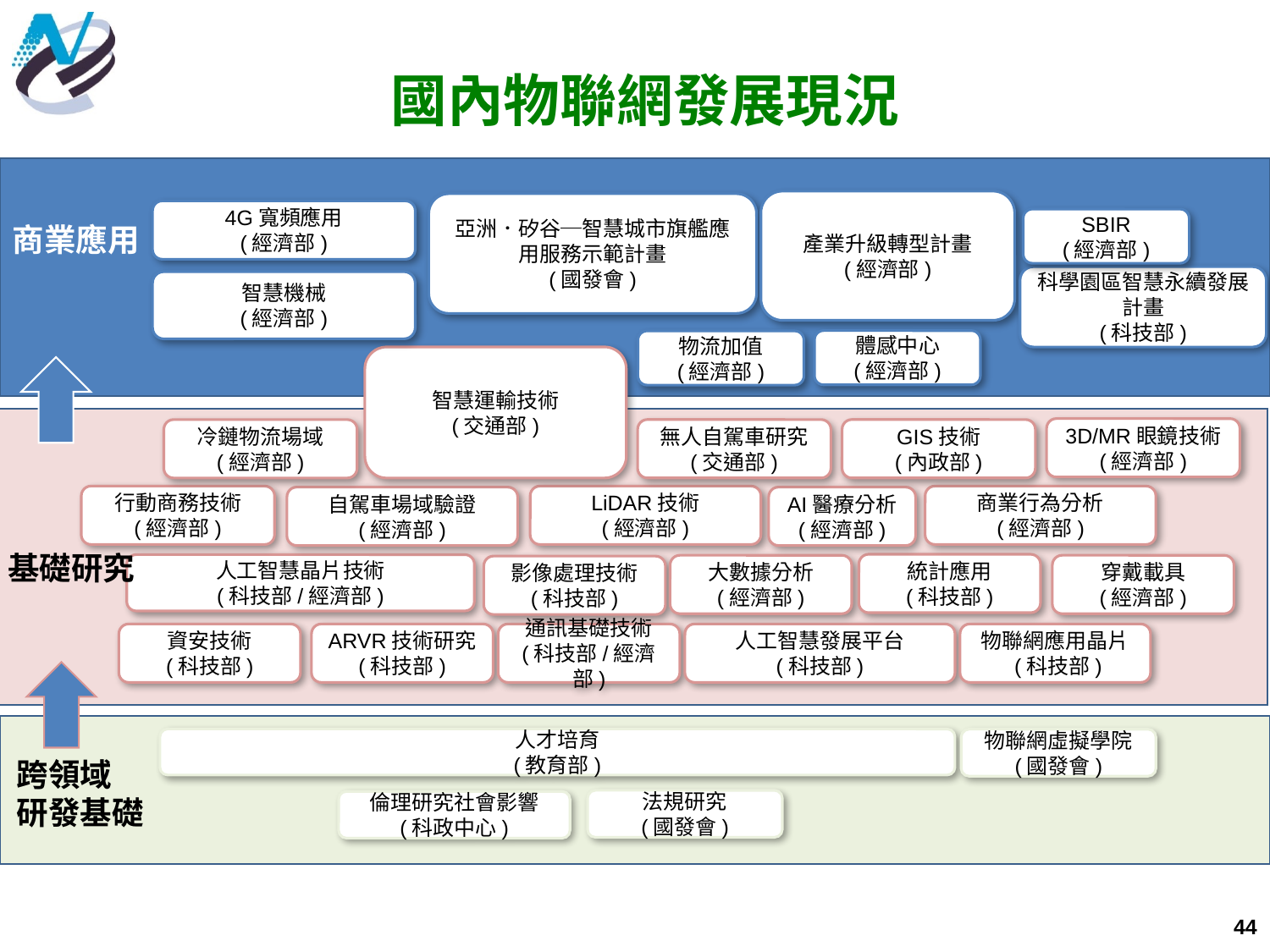

# 國內物聯網發展現況

產業升級轉型計畫
(經濟部)
亞洲．矽谷─智慧城市旗艦應用服務示範計畫
(國發會)
4G寬頻應用
(經濟部)
SBIR
(經濟部)
商業應用
科學園區智慧永續發展計畫
(科技部)
智慧機械
(經濟部)
體感中心
(經濟部)
物流加值
(經濟部)
智慧運輸技術
(交通部)

3D/MR眼鏡技術
(經濟部)
無人自駕車研究
(交通部)
GIS技術
(內政部)
冷鏈物流場域
(經濟部)
行動商務技術
(經濟部)
LiDAR技術
(經濟部)
商業行為分析
(經濟部)
自駕車場域驗證
(經濟部)
AI醫療分析
(經濟部)
基礎研究
統計應用
(科技部)
人工智慧晶片技術
(科技部/經濟部)
大數據分析
(經濟部)
穿戴載具
(經濟部)
影像處理技術
(科技部)
資安技術
(科技部)
ARVR技術研究
(科技部)
通訊基礎技術
(科技部/經濟部)
人工智慧發展平台
(科技部)
物聯網應用晶片
 (科技部)

人才培育
(教育部)
物聯網虛擬學院
(國發會)
跨領域
研發基礎
法規研究
(國發會)
倫理研究社會影響
(科政中心)
44